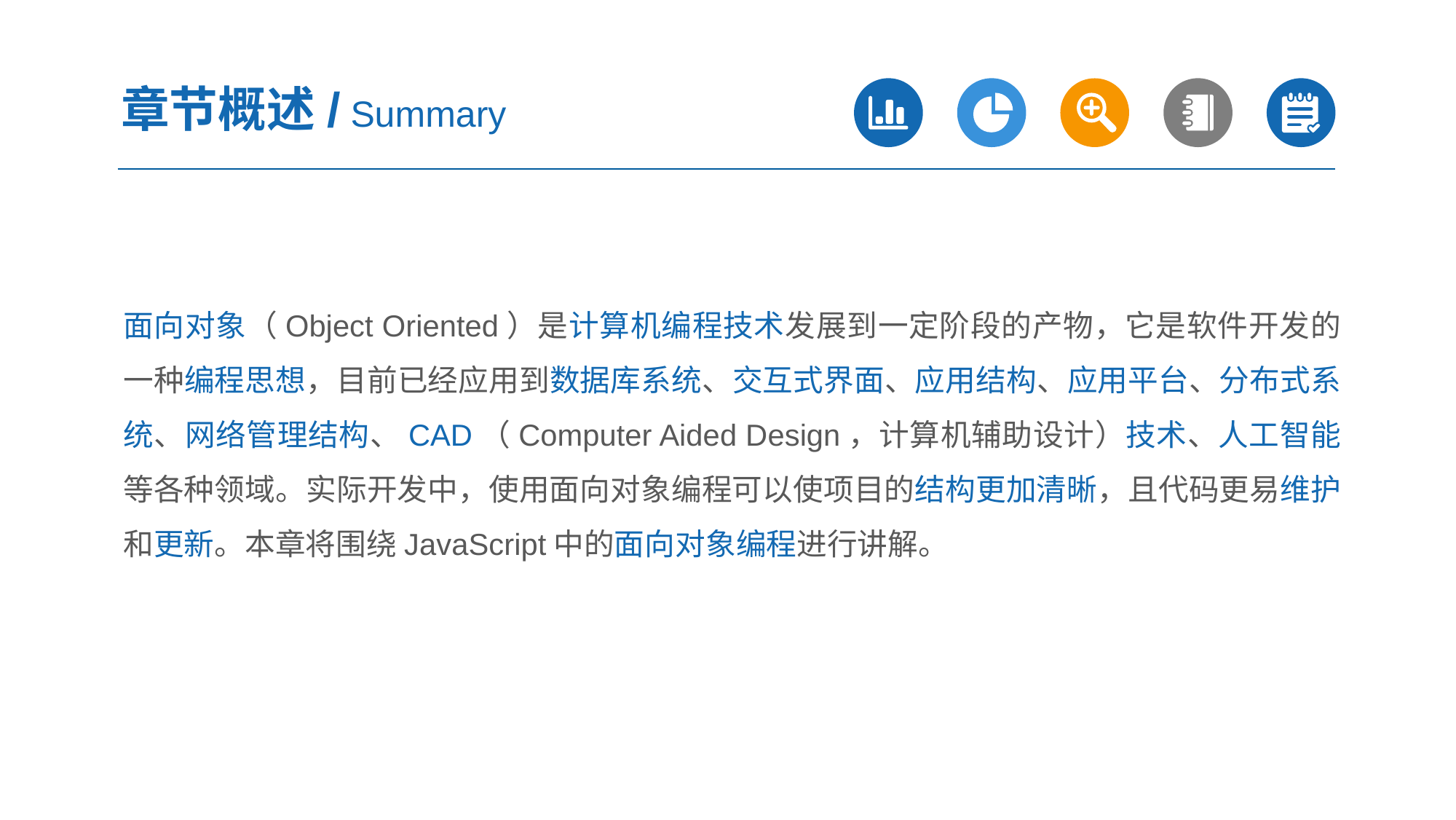

章节概述/ Summary
面向对象（Object Oriented）是计算机编程技术发展到一定阶段的产物，它是软件开发的一种编程思想，目前已经应用到数据库系统、交互式界面、应用结构、应用平台、分布式系统、网络管理结构、CAD（Computer Aided Design，计算机辅助设计）技术、人工智能等各种领域。实际开发中，使用面向对象编程可以使项目的结构更加清晰，且代码更易维护和更新。本章将围绕JavaScript中的面向对象编程进行讲解。